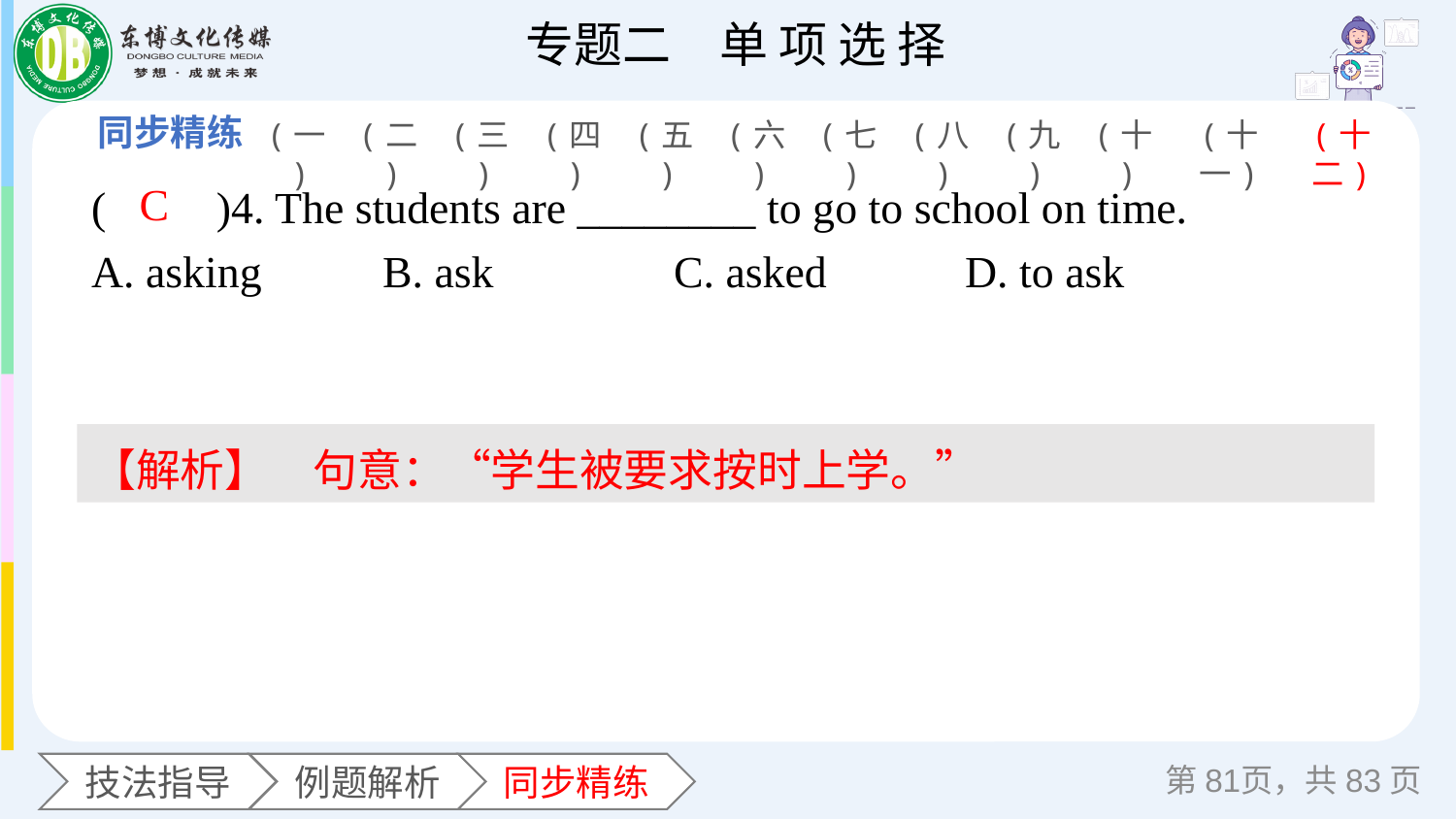

(一)
(二)
(三)
(四)
(五)
(六)
(七)
(八)
(九)
(十)
(十一)
(十二)
(　　)4. The students are ________ to go to school on time.
A. asking    	B. ask    	C. asked    	D. to ask
C
【解析】　句意：“学生被要求按时上学。”
第81页，共83页